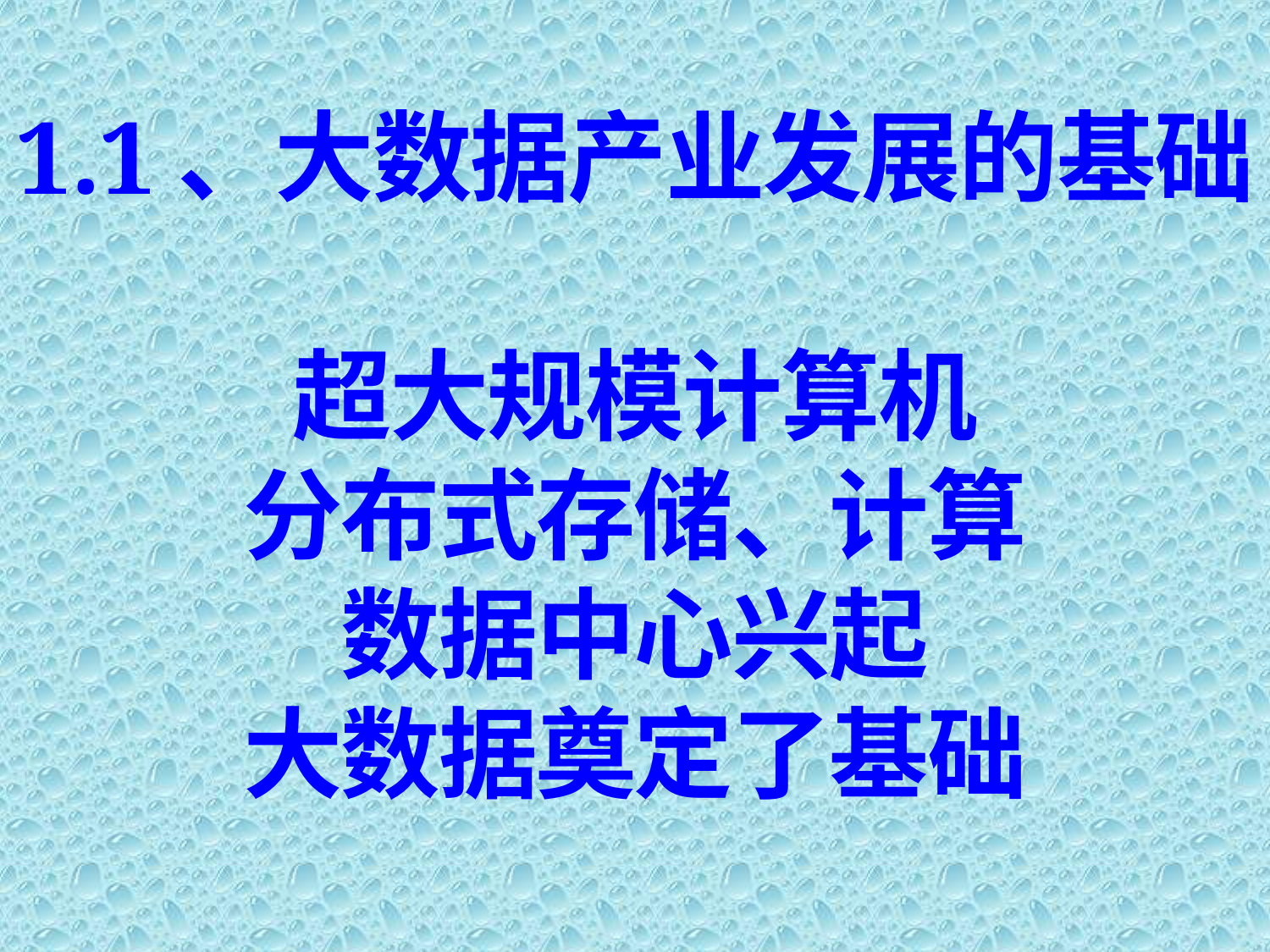

# 1.1、大数据产业发展的基础 超大规模计算机 分布式存储、计算 数据中心兴起 大数据奠定了基础